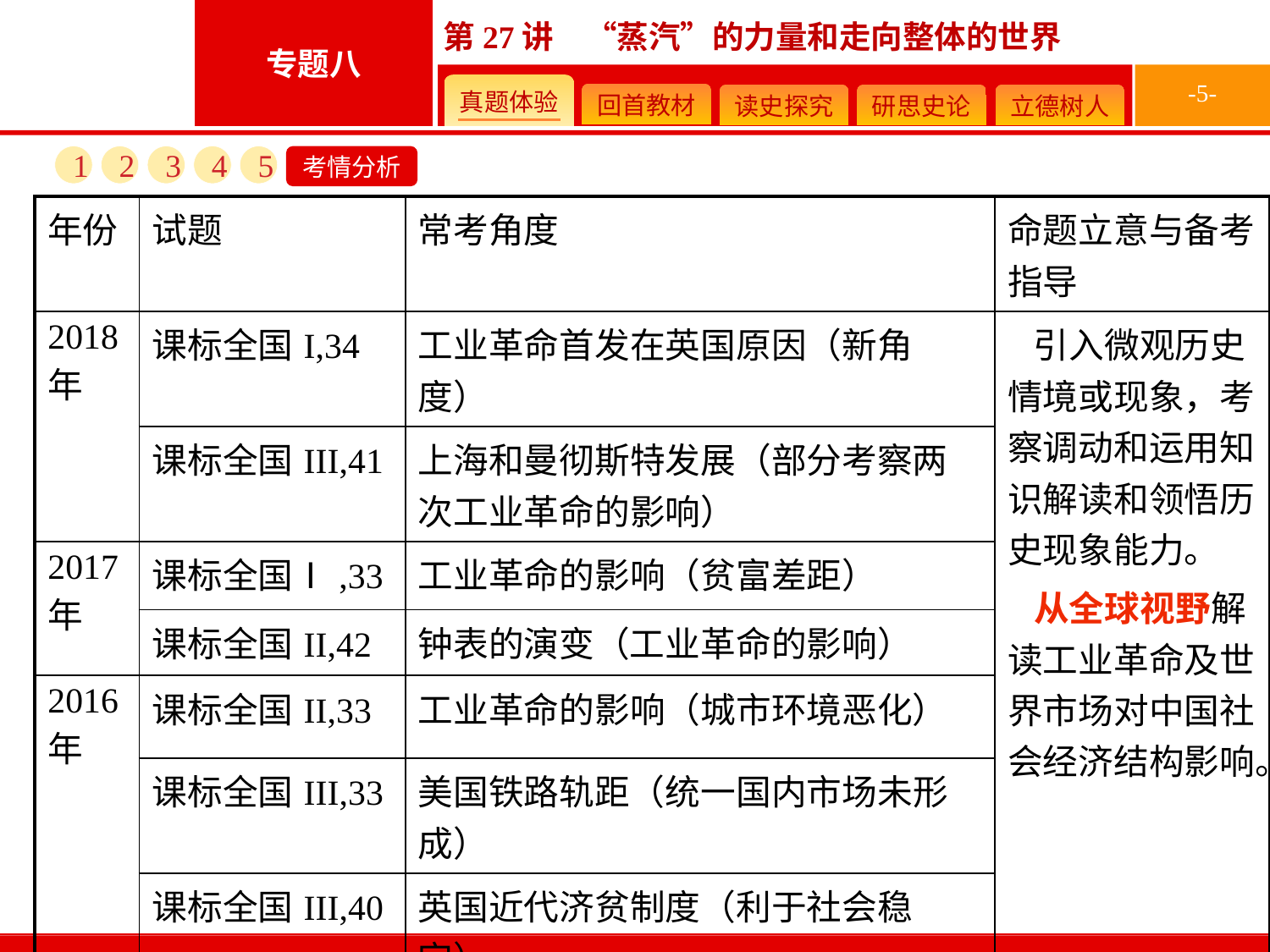

-5-
1
2
3
4
5
考情分析
| 年份 | 试题 | 常考角度 | 命题立意与备考指导 |
| --- | --- | --- | --- |
| 2018年 | 课标全国I,34 | 工业革命首发在英国原因（新角度） | 引入微观历史情境或现象，考察调动和运用知识解读和领悟历史现象能力。 从全球视野解读工业革命及世界市场对中国社会经济结构影响。 |
|  | 课标全国III,41 | 上海和曼彻斯特发展（部分考察两次工业革命的影响） |  |
| 2017年 | 课标全国Ⅰ,33 | 工业革命的影响（贫富差距） |  |
|  | 课标全国II,42 | 钟表的演变（工业革命的影响） |  |
| 2016年 | 课标全国II,33 | 工业革命的影响（城市环境恶化） |  |
|  | 课标全国III,33 | 美国铁路轨距（统一国内市场未形成） |  |
|  | 课标全国III,40 | 英国近代济贫制度（利于社会稳定） |  |